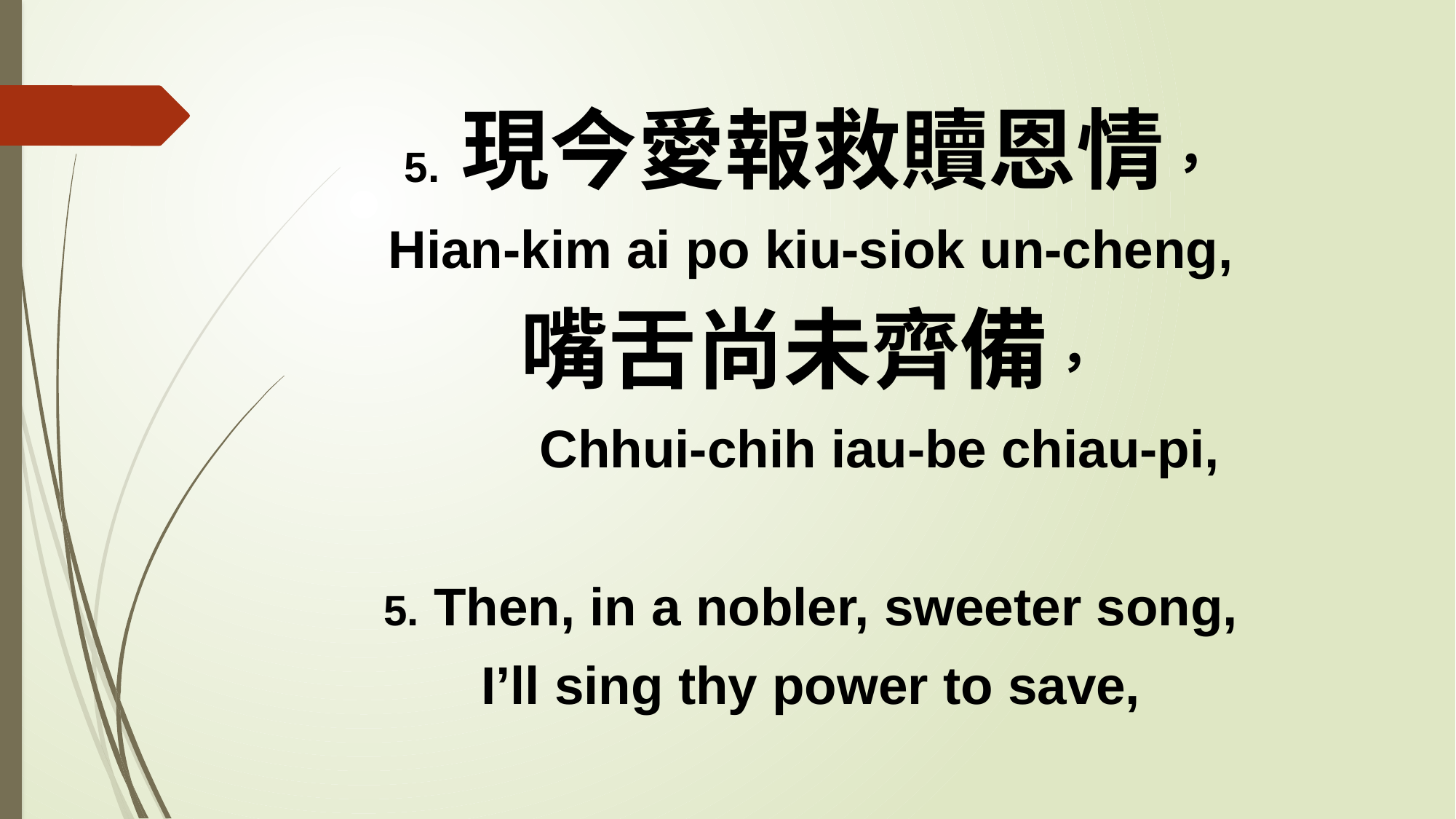

5. 現今愛報救贖恩情，
Hian-kim ai po kiu-siok un-cheng,
嘴舌尚未齊備，
                   Chhui-chih iau-be chiau-pi,

5. Then, in a nobler, sweeter song,
I’ll sing thy power to save,